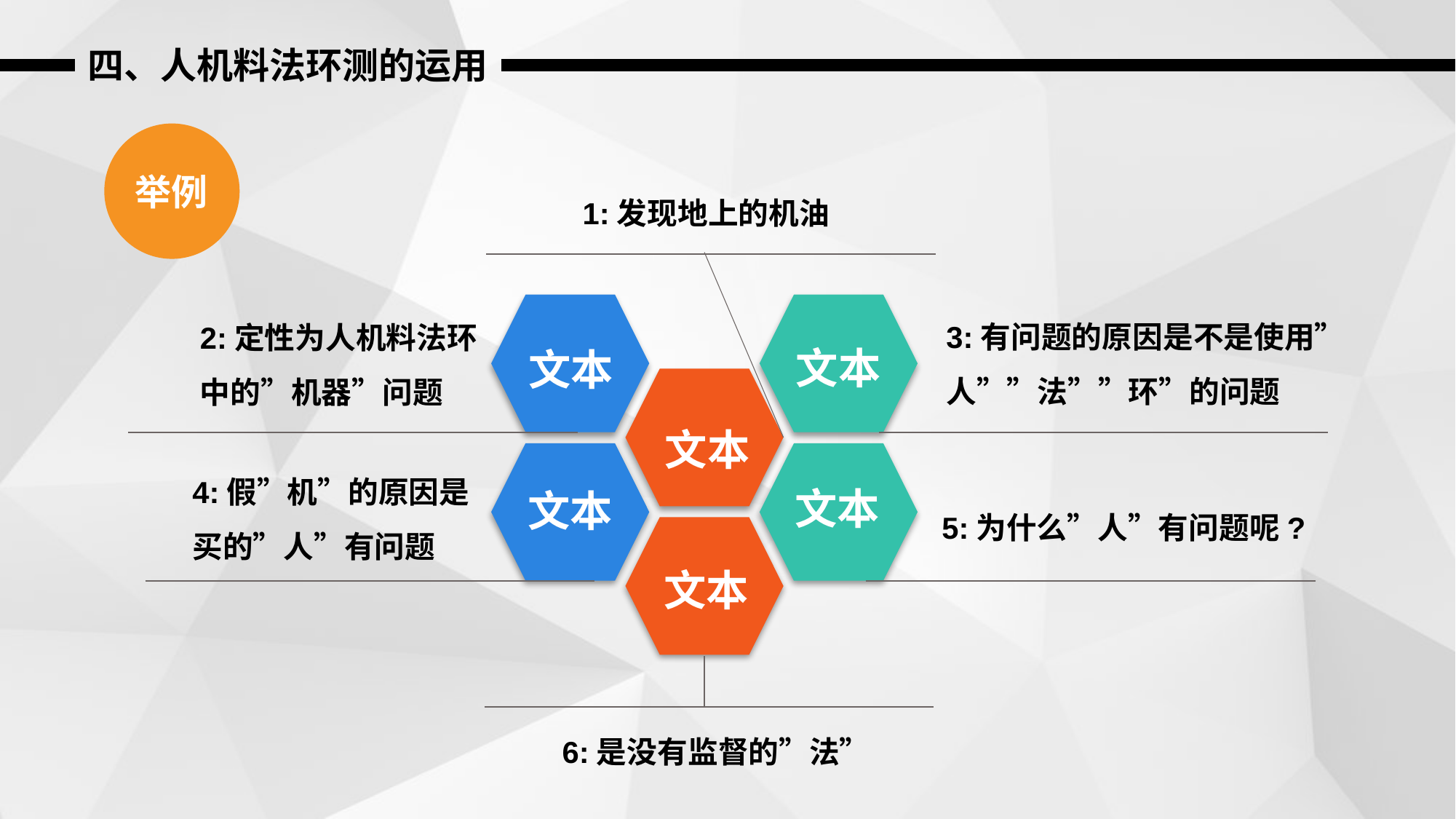

四、人机料法环测的运用
举例

1:发现地上的机油

3:有问题的原因是不是使用”人””法””环”的问题
2:定性为人机料法环中的”机器”问题
文本
文本

文本

4:假”机”的原因是买的”人”有问题
文本
文本
5:为什么”人”有问题呢?

文本
6:是没有监督的”法”